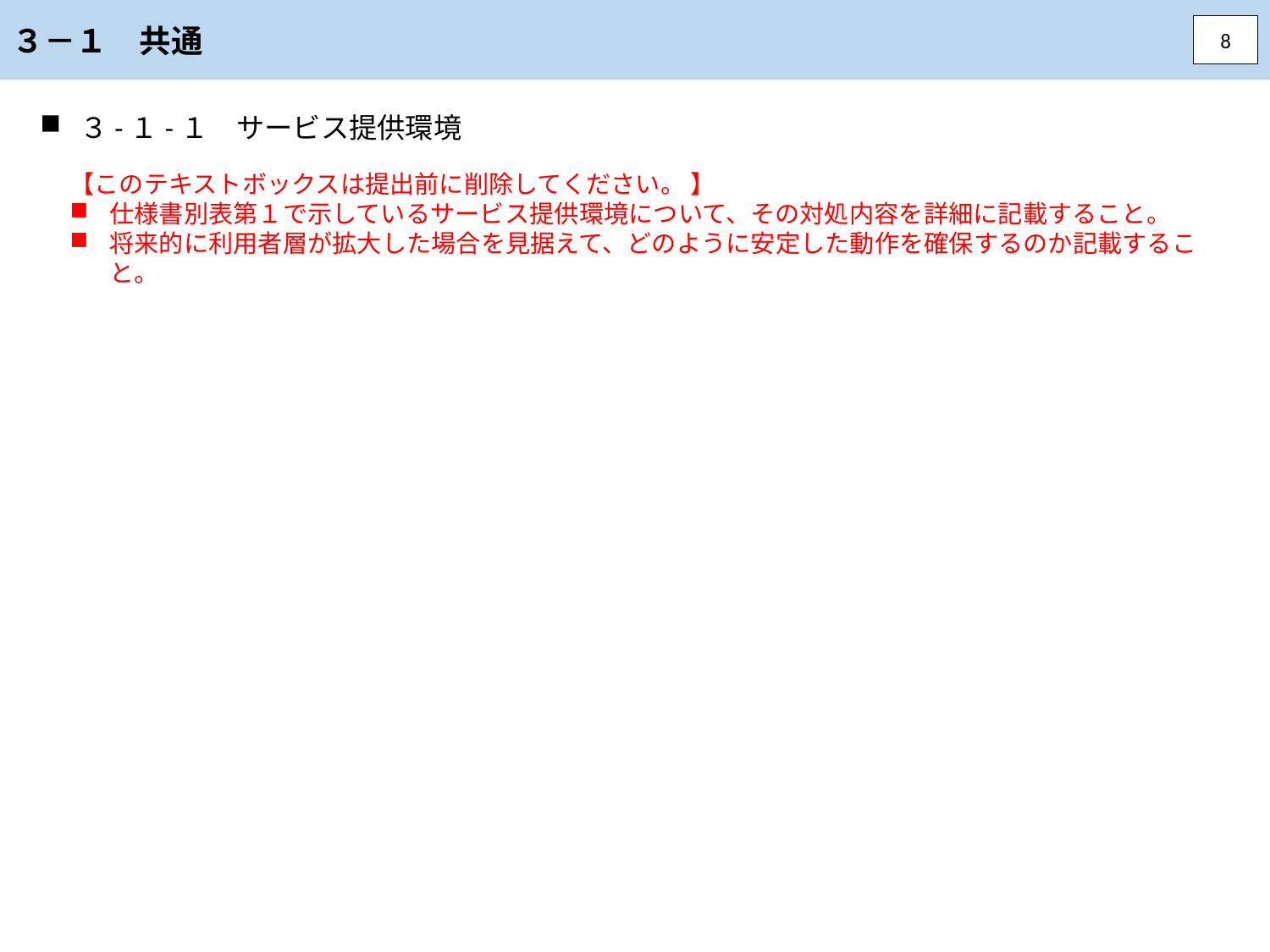

３－１　共通
8
３-１-１　サービス提供環境
【このテキストボックスは提出前に削除してください。 】
仕様書別表第１で示しているサービス提供環境について、その対処内容を詳細に記載すること。
将来的に利用者層が拡大した場合を見据えて、どのように安定した動作を確保するのか記載すること。